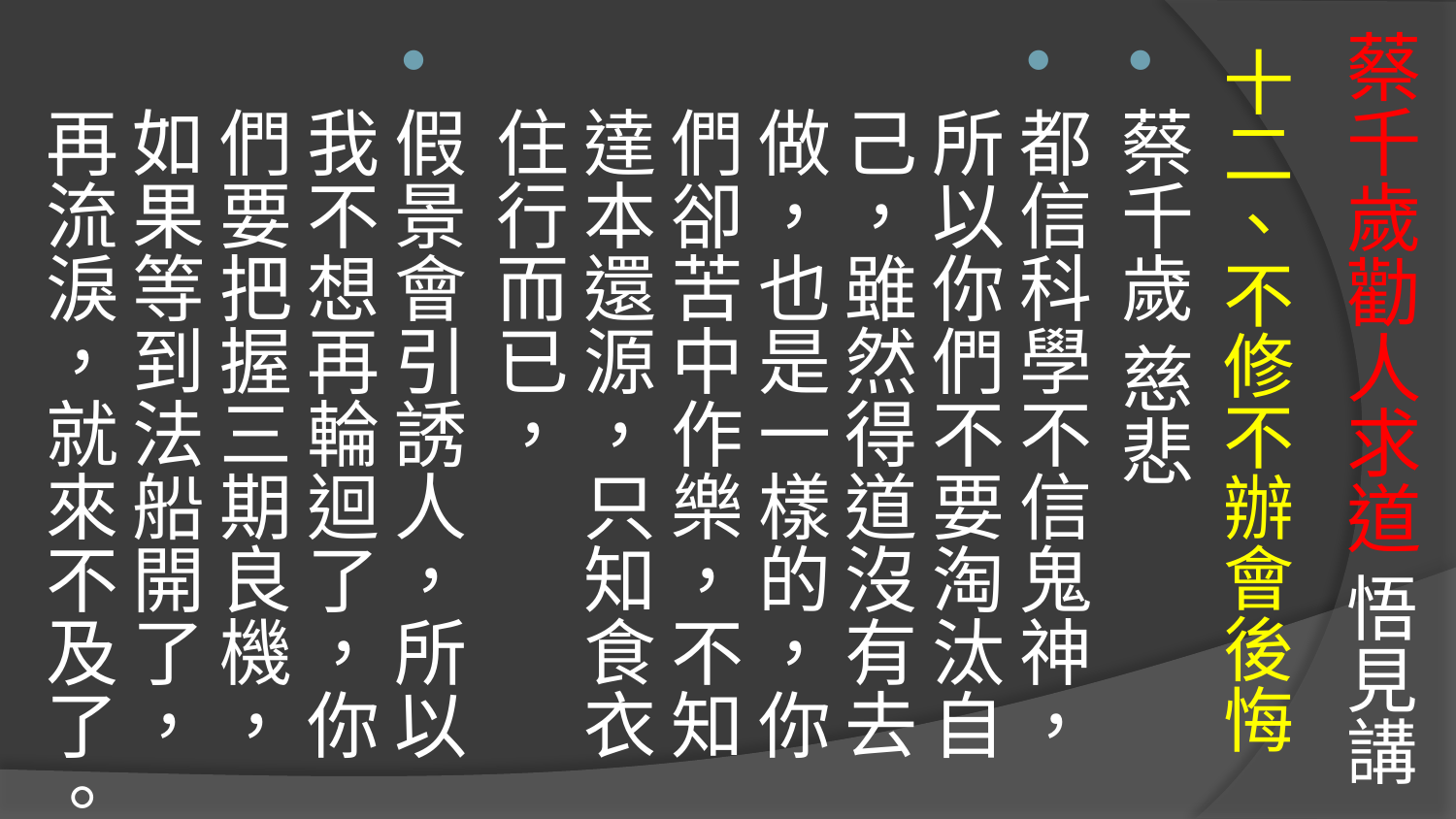

# 蔡千歲勸人求道 悟見講
十二、不修不辦會後悔
蔡千歲 慈悲
都信科學不信鬼神，所以你們不要淘汰自己，雖然得道沒有去做，也是一樣的，你們卻苦中作樂，不知達本還源，只知食衣住行而已，
假景會引誘人，所以我不想再輪迴了，你們要把握三期良機，如果等到法船開了，再流淚，就來不及了。